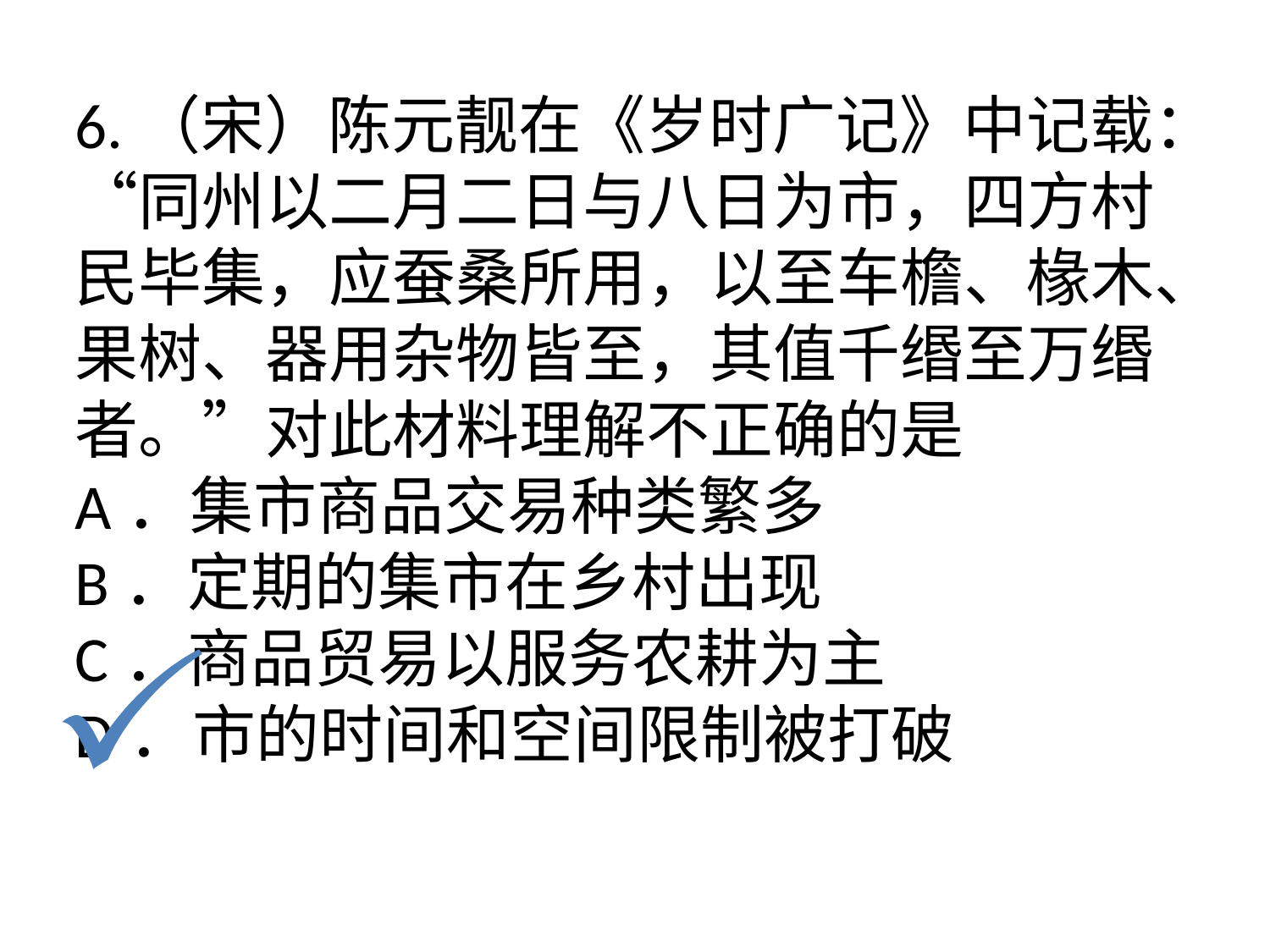

6.（宋）陈元靓在《岁时广记》中记载：“同州以二月二日与八日为市，四方村民毕集，应蚕桑所用，以至车檐、椽木、果树、器用杂物皆至，其值千缗至万缗者。”对此材料理解不正确的是
A．集市商品交易种类繁多
B．定期的集市在乡村出现
C．商品贸易以服务农耕为主
D．市的时间和空间限制被打破